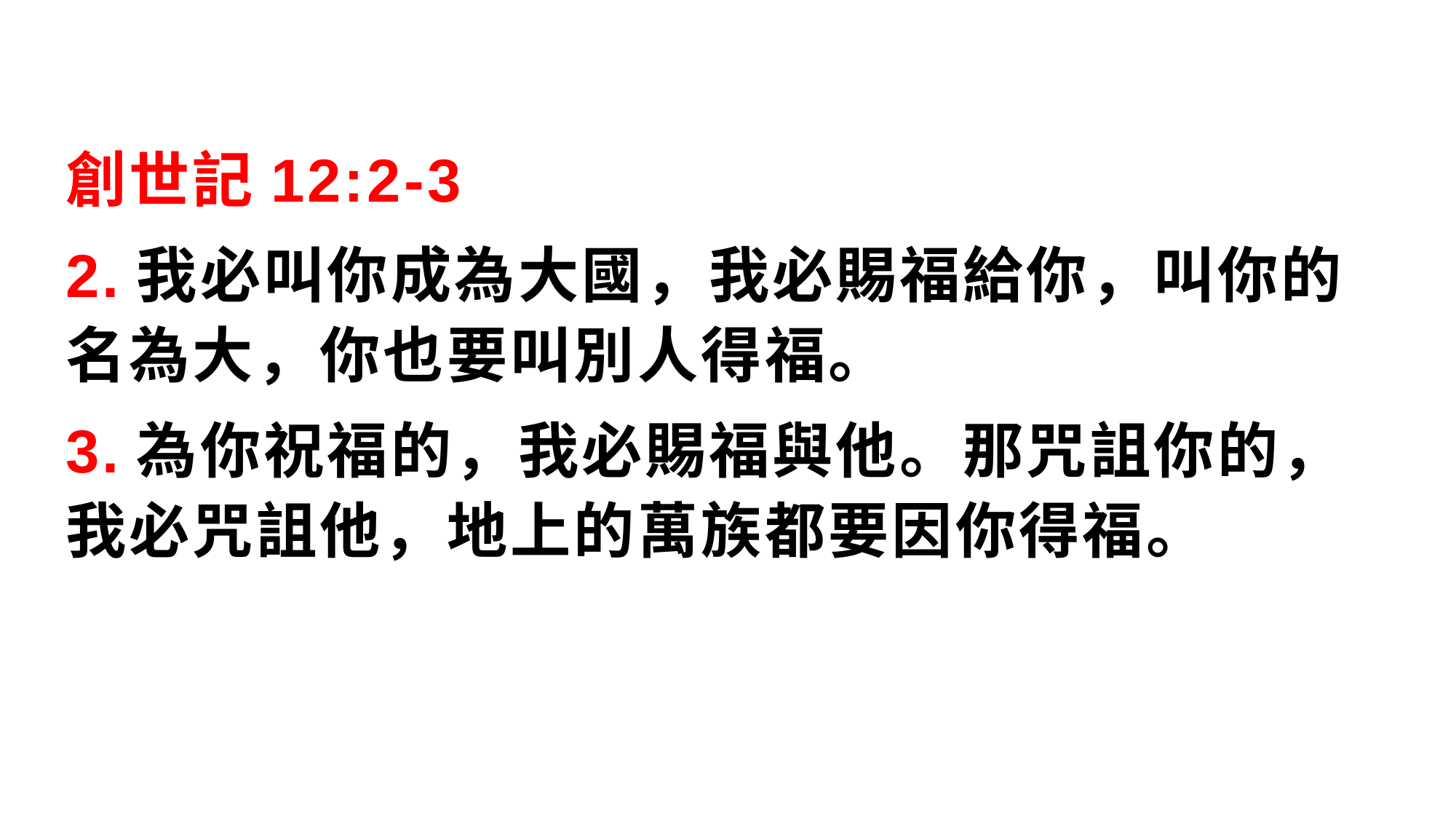

創世記12:2-3
2.我必叫你成為大國，我必賜福給你，叫你的名為大，你也要叫別人得福。
3.為你祝福的，我必賜福與他。那咒詛你的，我必咒詛他，地上的萬族都要因你得福。